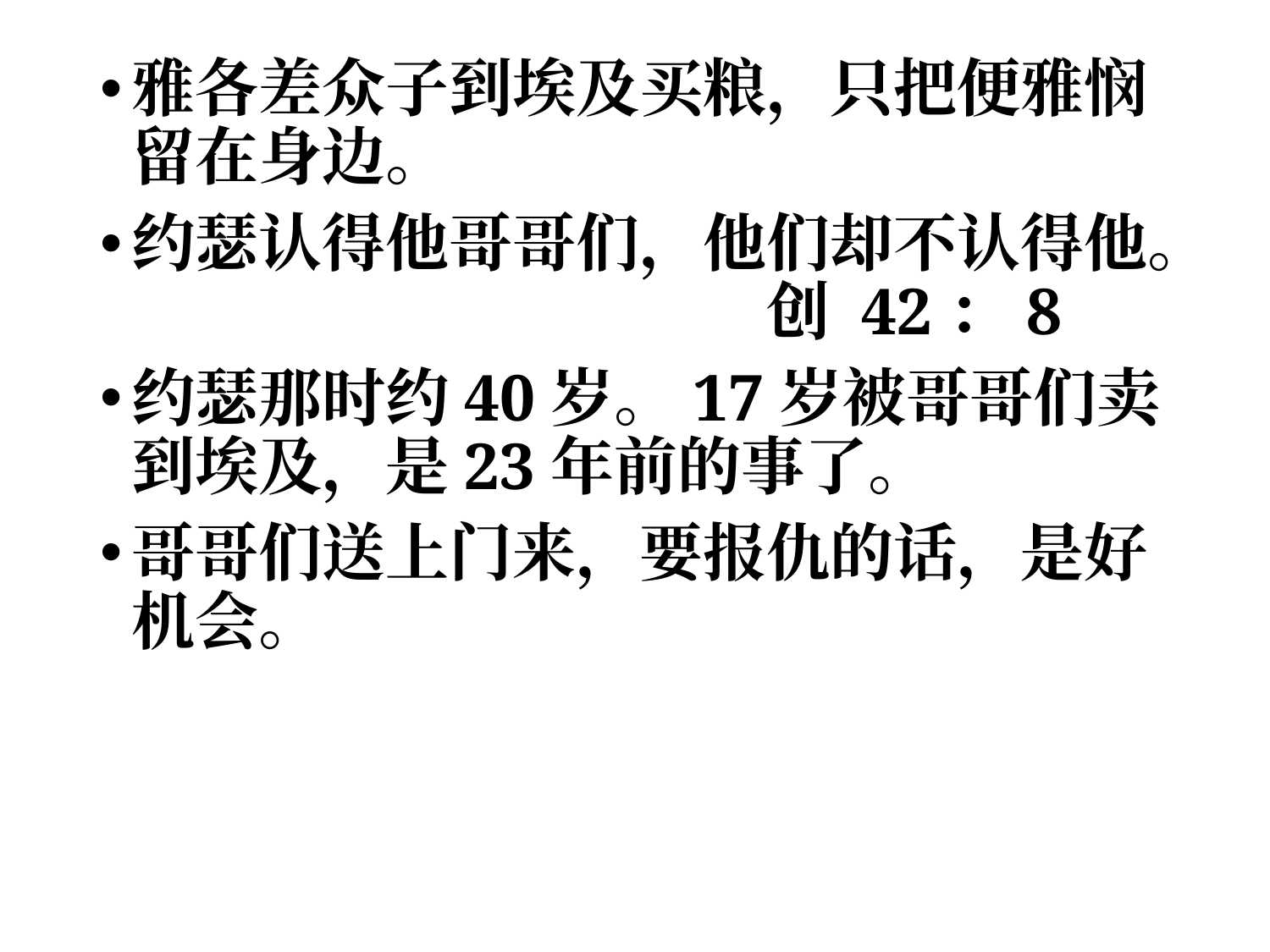

雅各差众子到埃及买粮，只把便雅悯留在身边。
约瑟认得他哥哥们，他们却不认得他。					创 42：8
约瑟那时约40岁。17岁被哥哥们卖到埃及，是23年前的事了。
哥哥们送上门来，要报仇的话，是好机会。